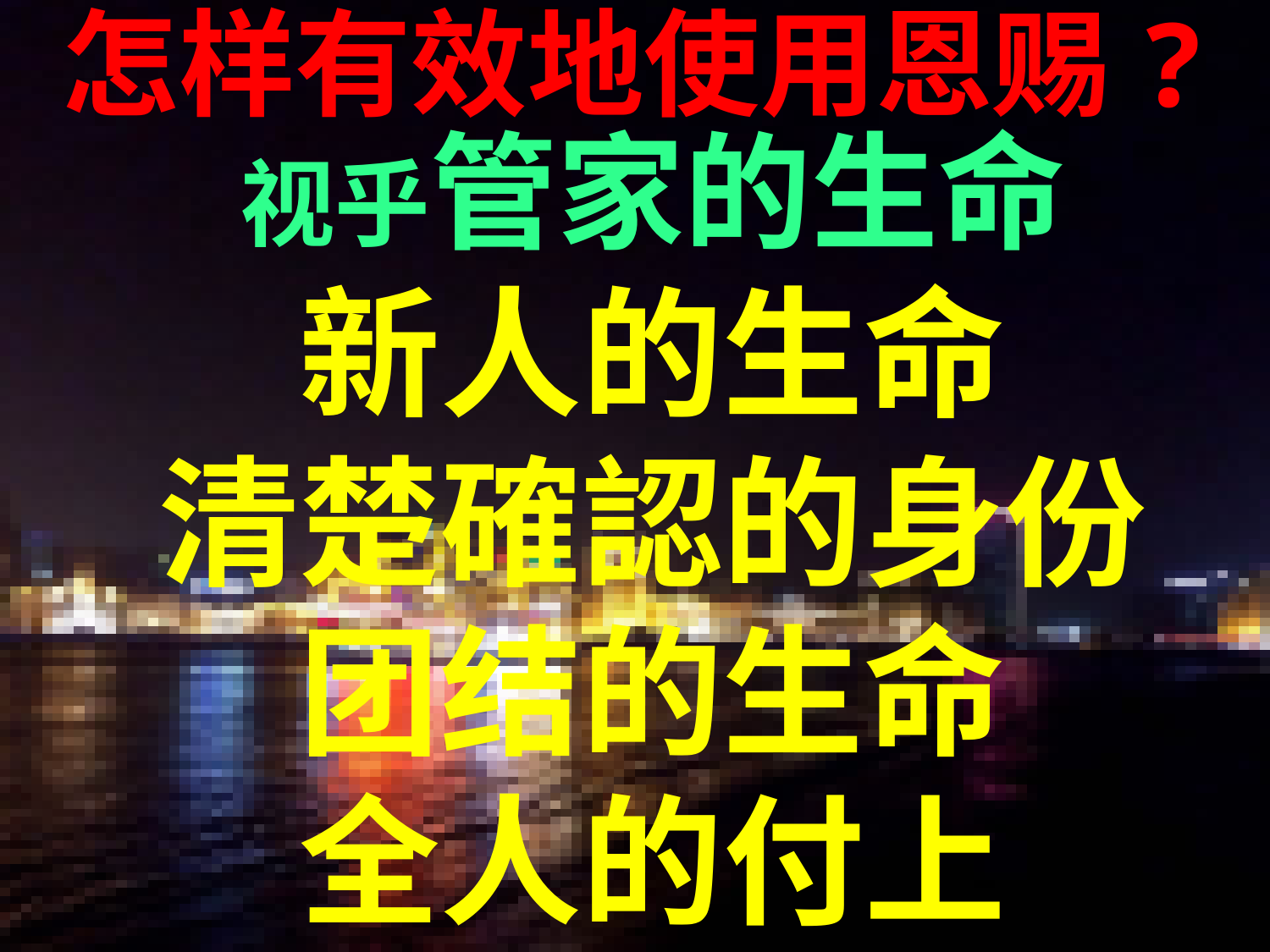

怎样有效地使用恩赐?
视乎管家的生命
新人的生命
清楚確認的身份
团结的生命
全人的付上